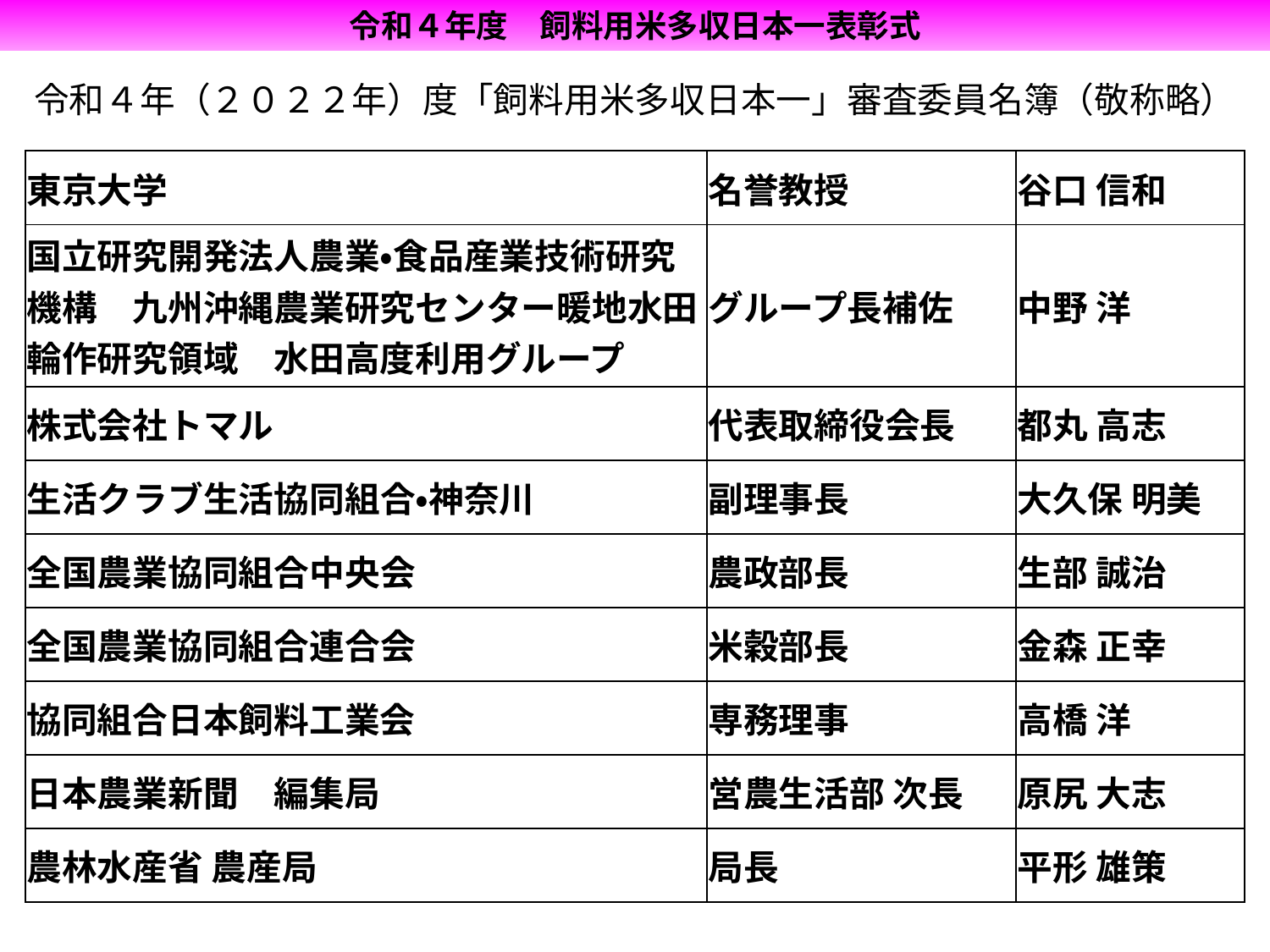

令和４年度　飼料用米多収日本一表彰式
令和４年（２０２２年）度「飼料用米多収日本一」審査委員名簿（敬称略）
| 東京大学 | 名誉教授 | 谷口 信和 |
| --- | --- | --- |
| 国立研究開発法人農業・食品産業技術研究機構　九州沖縄農業研究センター暖地水田輪作研究領域　水田高度利用グループ | グループ長補佐 | 中野 洋 |
| 株式会社トマル | 代表取締役会長 | 都丸 高志 |
| 生活クラブ生活協同組合・神奈川 | 副理事長 | 大久保 明美 |
| 全国農業協同組合中央会 | 農政部長 | 生部 誠治 |
| 全国農業協同組合連合会 | 米穀部長 | 金森 正幸 |
| 協同組合日本飼料工業会 | 専務理事 | 高橋 洋 |
| 日本農業新聞　編集局 | 営農生活部 次長 | 原尻 大志 |
| 農林水産省 農産局 | 局長 | 平形 雄策 |